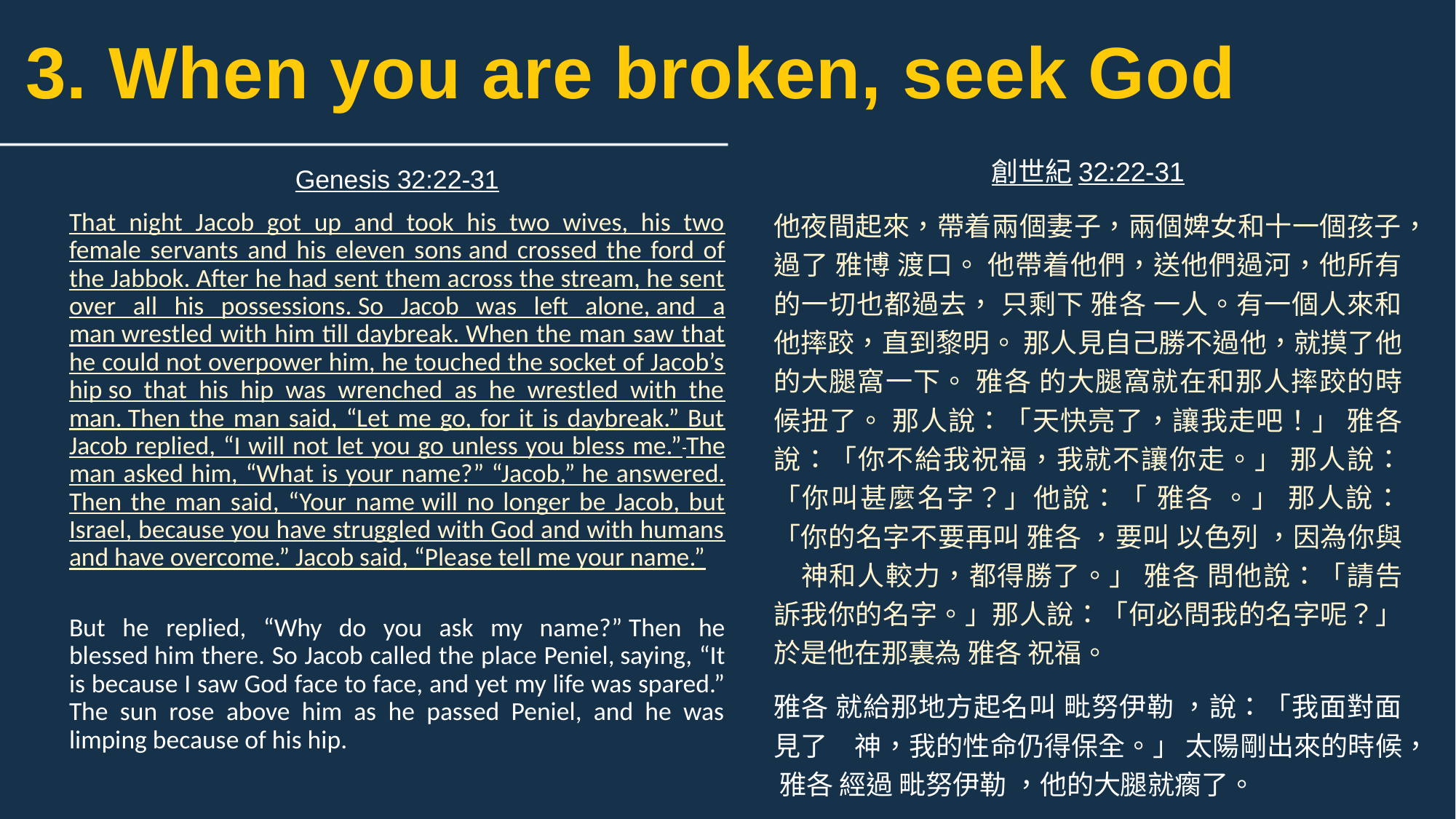

# 3. When you are broken, seek God
Genesis 32:22-31
That night Jacob got up and took his two wives, his two female servants and his eleven sons and crossed the ford of the Jabbok. After he had sent them across the stream, he sent over all his possessions. So Jacob was left alone, and a man wrestled with him till daybreak. When the man saw that he could not overpower him, he touched the socket of Jacob’s hip so that his hip was wrenched as he wrestled with the man. Then the man said, “Let me go, for it is daybreak.” But Jacob replied, “I will not let you go unless you bless me.” The man asked him, “What is your name?” “Jacob,” he answered. Then the man said, “Your name will no longer be Jacob, but Israel, because you have struggled with God and with humans and have overcome.” Jacob said, “Please tell me your name.”
But he replied, “Why do you ask my name?” Then he blessed him there. So Jacob called the place Peniel, saying, “It is because I saw God face to face, and yet my life was spared.” The sun rose above him as he passed Peniel, and he was limping because of his hip.

創世紀32:22-31
他夜間起來，帶着兩個妻子，兩個婢女和十一個孩子，過了 雅博 渡口。 他帶着他們，送他們過河，他所有的一切也都過去， 只剩下 雅各 一人。有一個人來和他摔跤，直到黎明。 那人見自己勝不過他，就摸了他的大腿窩一下。 雅各 的大腿窩就在和那人摔跤的時候扭了。 那人說：「天快亮了，讓我走吧！」 雅各 說：「你不給我祝福，我就不讓你走。」 那人說：「你叫甚麼名字？」他說：「 雅各 。」 那人說：「你的名字不要再叫 雅各 ，要叫 以色列 ，因為你與　神和人較力，都得勝了。」 雅各 問他說：「請告訴我你的名字。」那人說：「何必問我的名字呢？」於是他在那裏為 雅各 祝福。
雅各 就給那地方起名叫 毗努伊勒 ，說：「我面對面見了　神，我的性命仍得保全。」 太陽剛出來的時候， 雅各 經過 毗努伊勒 ，他的大腿就瘸了。